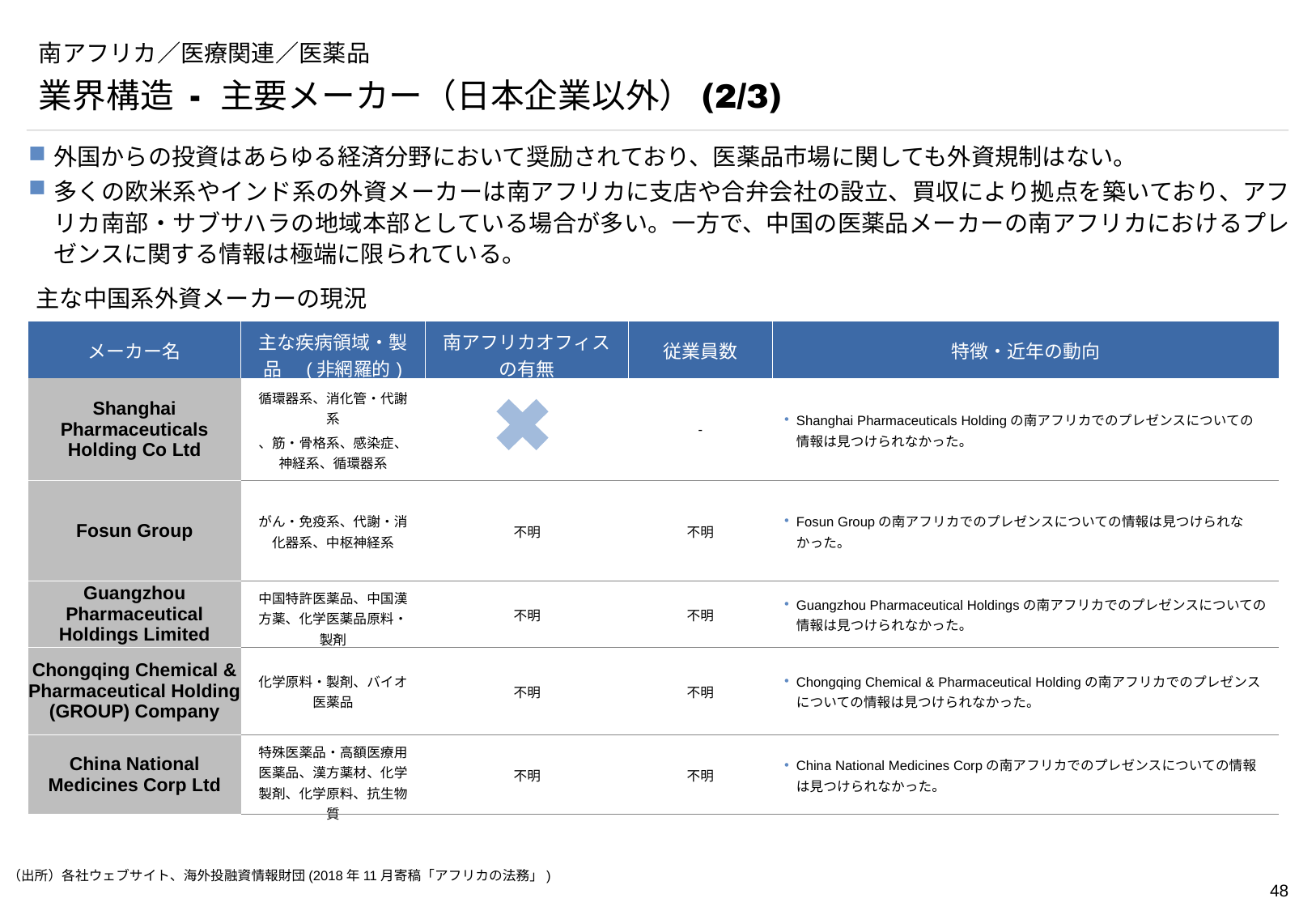

# 南アフリカ／医療関連／医薬品
業界構造 - 主要メーカー（日本企業以外）(2/3)
外国からの投資はあらゆる経済分野において奨励されており、医薬品市場に関しても外資規制はない。
多くの欧米系やインド系の外資メーカーは南アフリカに支店や合弁会社の設立、買収により拠点を築いており、アフリカ南部・サブサハラの地域本部としている場合が多い。一方で、中国の医薬品メーカーの南アフリカにおけるプレゼンスに関する情報は極端に限られている。
主な中国系外資メーカーの現況
| メーカー名 | 主な疾病領域・製品　(非網羅的) | 南アフリカオフィス の有無 | 従業員数 | 特徴・近年の動向 |
| --- | --- | --- | --- | --- |
| Shanghai Pharmaceuticals Holding Co Ltd | 循環器系、消化管・代謝系 、筋・骨格系、感染症、神経系、循環器系 |  | - | Shanghai Pharmaceuticals Holdingの南アフリカでのプレゼンスについての情報は見つけられなかった。 |
| Fosun Group | がん・免疫系、代謝・消化器系、中枢神経系 | 不明 | 不明 | Fosun Groupの南アフリカでのプレゼンスについての情報は見つけられなかった。 |
| Guangzhou Pharmaceutical Holdings Limited | 中国特許医薬品、中国漢方薬、化学医薬品原料・製剤 | 不明 | 不明 | Guangzhou Pharmaceutical Holdingsの南アフリカでのプレゼンスについての情報は見つけられなかった。 |
| Chongqing Chemical & Pharmaceutical Holding (GROUP) Company | 化学原料・製剤、バイオ医薬品 | 不明 | 不明 | Chongqing Chemical & Pharmaceutical Holdingの南アフリカでのプレゼンスについての情報は見つけられなかった。 |
| China National Medicines Corp Ltd | 特殊医薬品・高額医療用医薬品、漢方薬材、化学製剤、化学原料、抗生物質 | 不明 | 不明 | China National Medicines Corpの南アフリカでのプレゼンスについての情報は見つけられなかった。 |

（出所）各社ウェブサイト、海外投融資情報財団(2018年11月寄稿「アフリカの法務」)